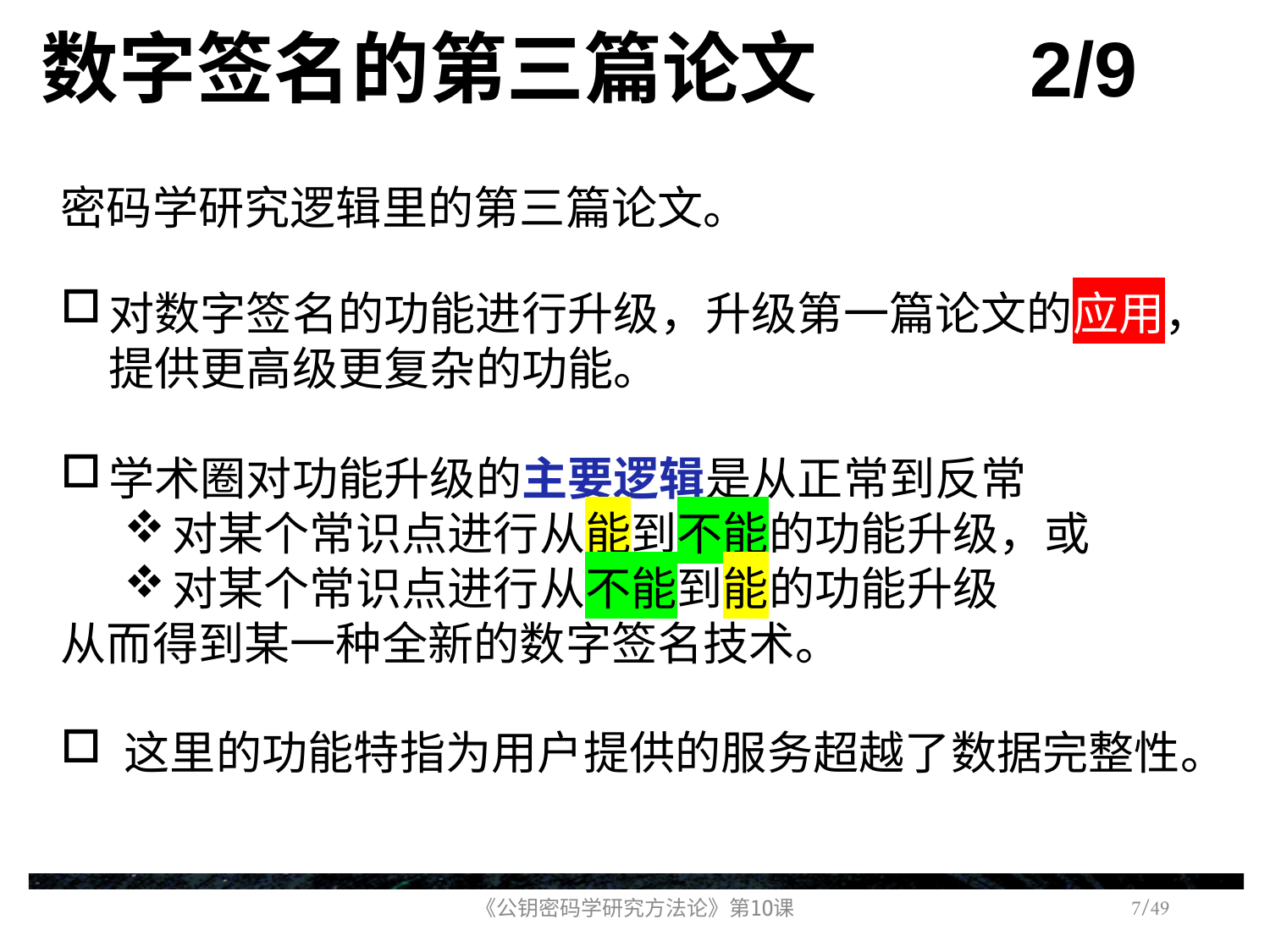

# 数字签名的第三篇论文           2/9
密码学研究逻辑里的第三篇论文。

对数字签名的功能进行升级，升级第一篇论文的应用，提供更高级更复杂的功能。

学术圈对功能升级的主要逻辑是从正常到反常
对某个常识点进行从能到不能的功能升级，或
对某个常识点进行从不能到能的功能升级
从而得到某一种全新的数字签名技术。

这里的功能特指为用户提供的服务超越了数据完整性。
《公钥密码学研究方法论》第10课
7/49